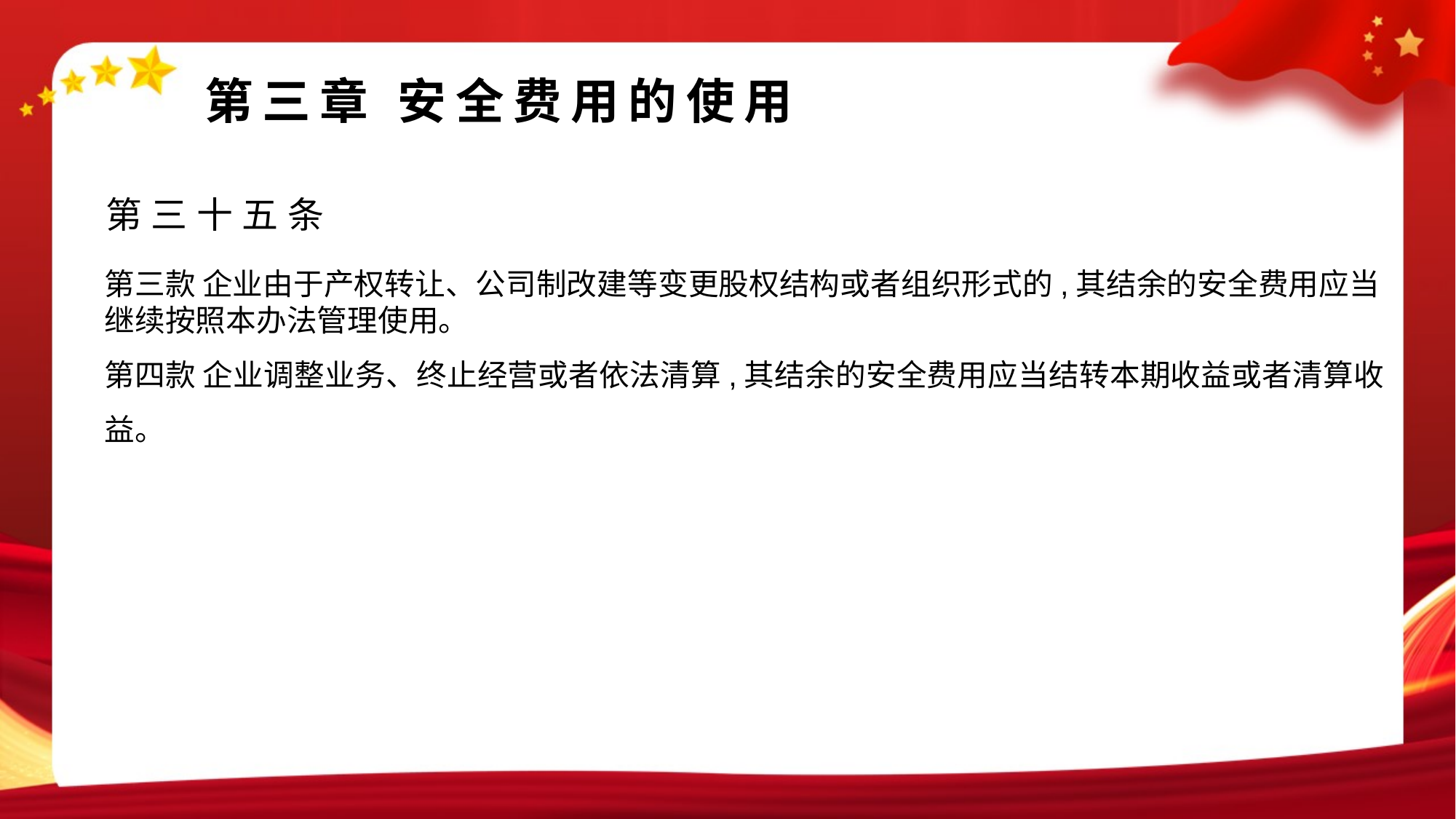

#
第三章 安全费用的使用
第三十五条
第三款 企业由于产权转让、公司制改建等变更股权结构或者组织形式的,其结余的安全费用应当继续按照本办法管理使用。
第四款 企业调整业务、终止经营或者依法清算,其结余的安全费用应当结转本期收益或者清算收益。